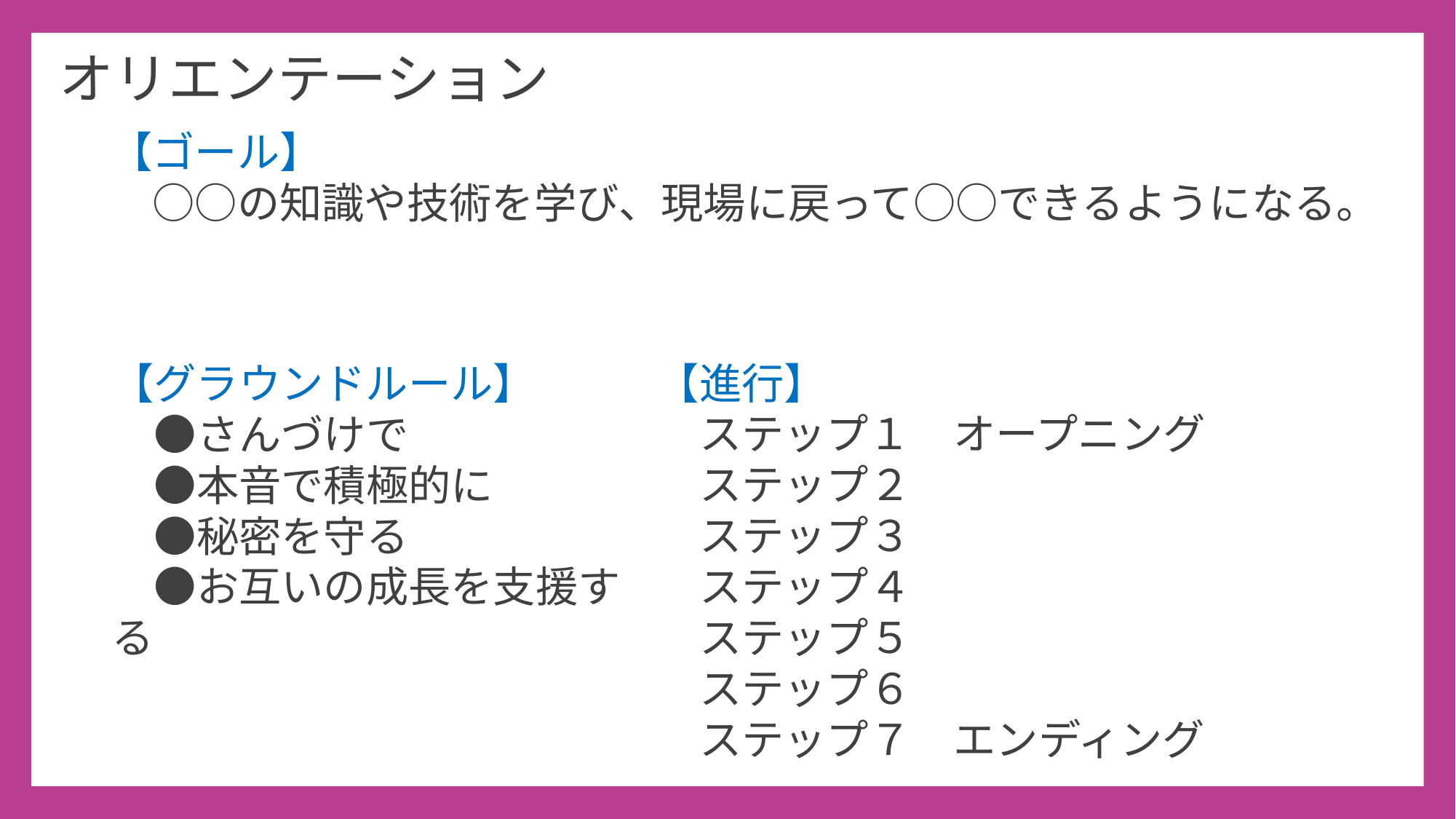

オリエンテーション
【ゴール】
　○○の知識や技術を学び、現場に戻って○○できるようになる。

【グラウンドルール】
　●さんづけで
　●本音で積極的に
　●秘密を守る
　●お互いの成長を支援する
【進行】
　ステップ１　オープニング
　ステップ２
　ステップ３
　ステップ４
　ステップ５
　ステップ６
　ステップ７　エンディング